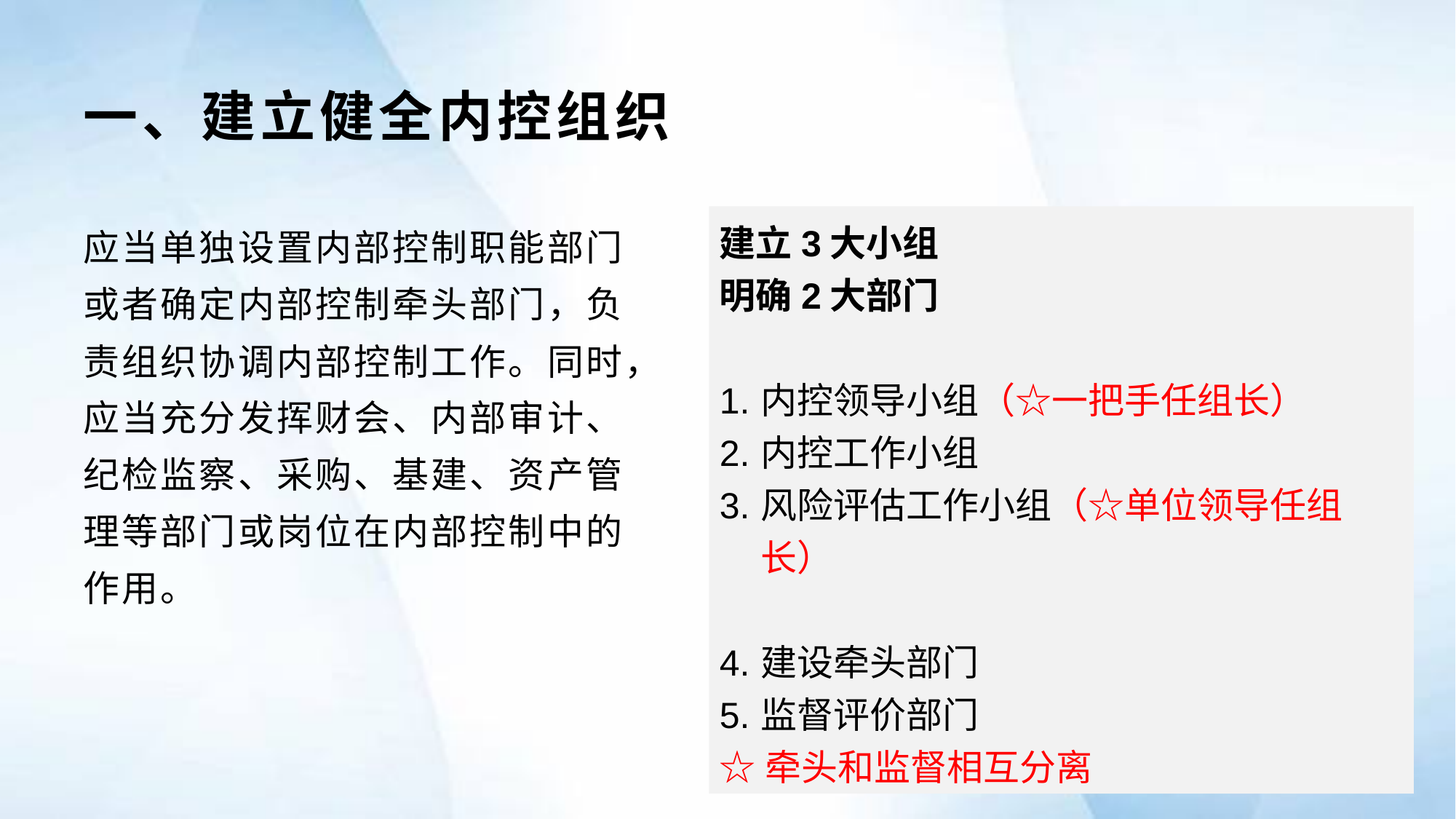

# 一、建立健全内控组织
应当单独设置内部控制职能部门或者确定内部控制牵头部门，负责组织协调内部控制工作。同时，应当充分发挥财会、内部审计、纪检监察、采购、基建、资产管理等部门或岗位在内部控制中的作用。
建立3大小组
明确2大部门

内控领导小组（☆一把手任组长）
内控工作小组
风险评估工作小组（☆单位领导任组长）

建设牵头部门
监督评价部门
☆牵头和监督相互分离
38